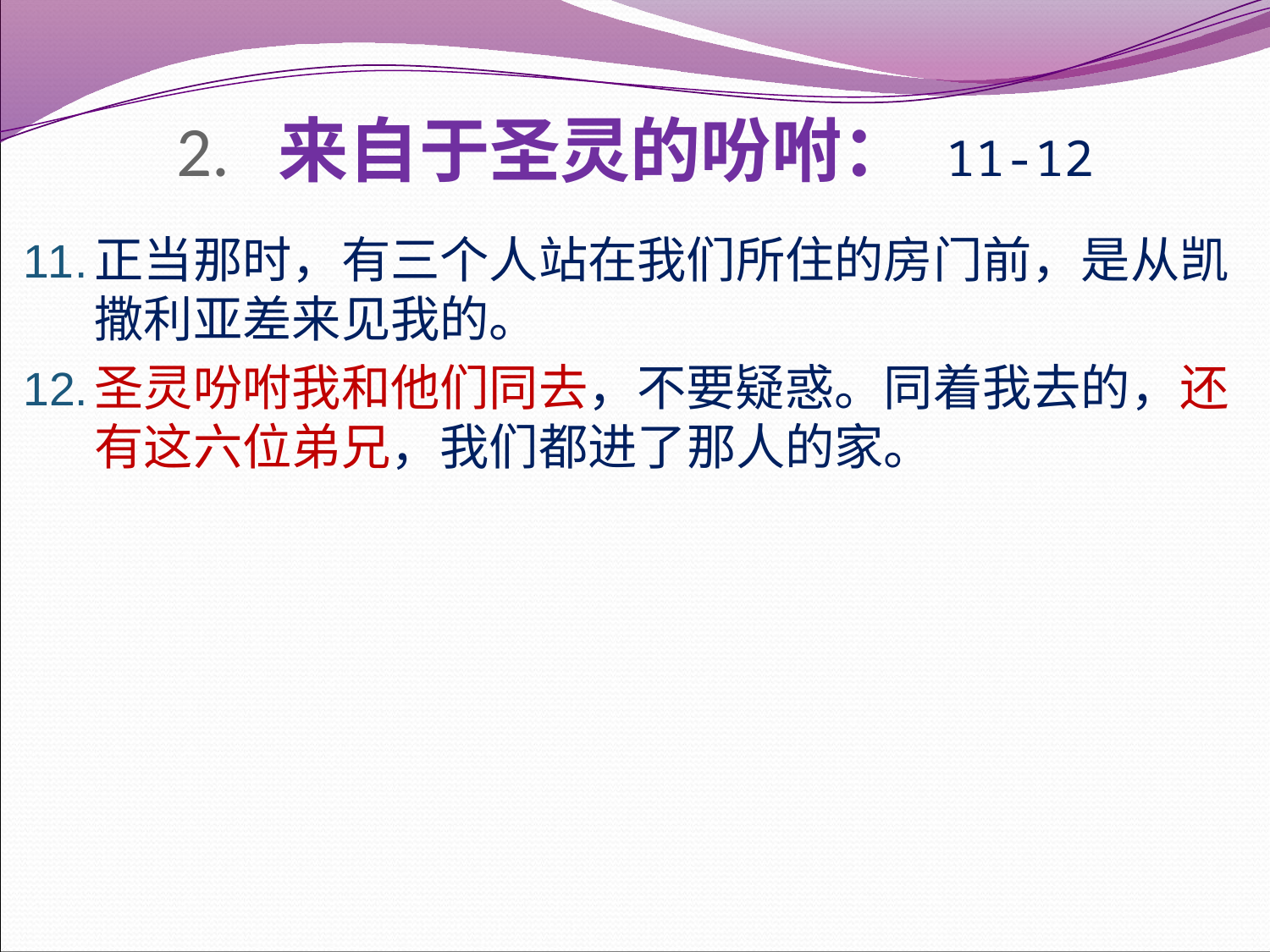

# 2.  来自于圣灵的吩咐： 11-12
正当那时，有三个人站在我们所住的房门前，是从凯撒利亚差来见我的。
圣灵吩咐我和他们同去，不要疑惑。同着我去的，还有这六位弟兄，我们都进了那人的家。